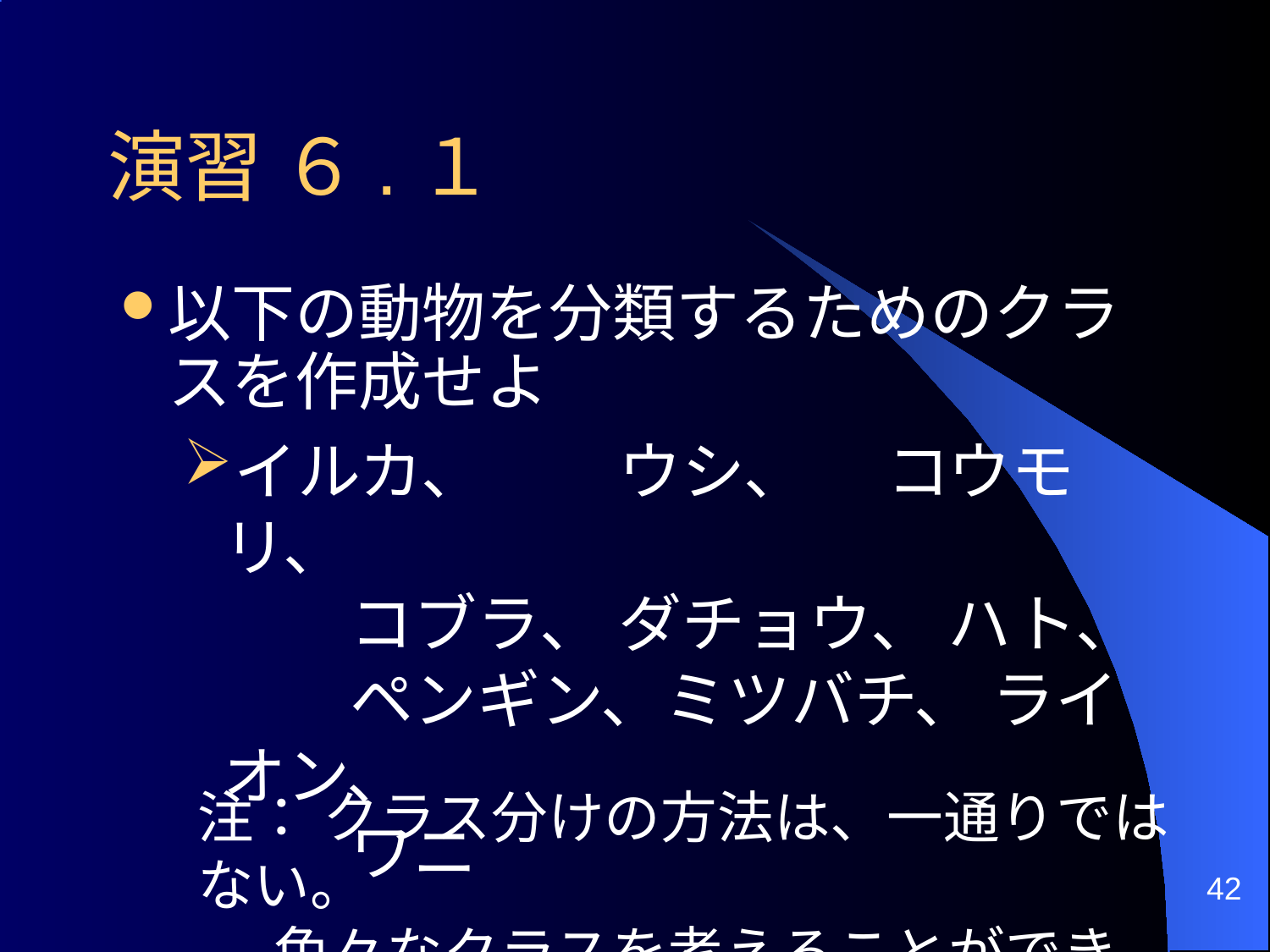

# 演習 ６.１
以下の動物を分類するためのクラスを作成せよ
イルカ、	 ウシ、	  コウモリ、
	コブラ、	 ダチョウ、 ハト、
	ペンギン、ミツバチ、 ライオン、
	ワニ
注： クラス分けの方法は、一通りではない。
      色々なクラスを考えることができる。
42